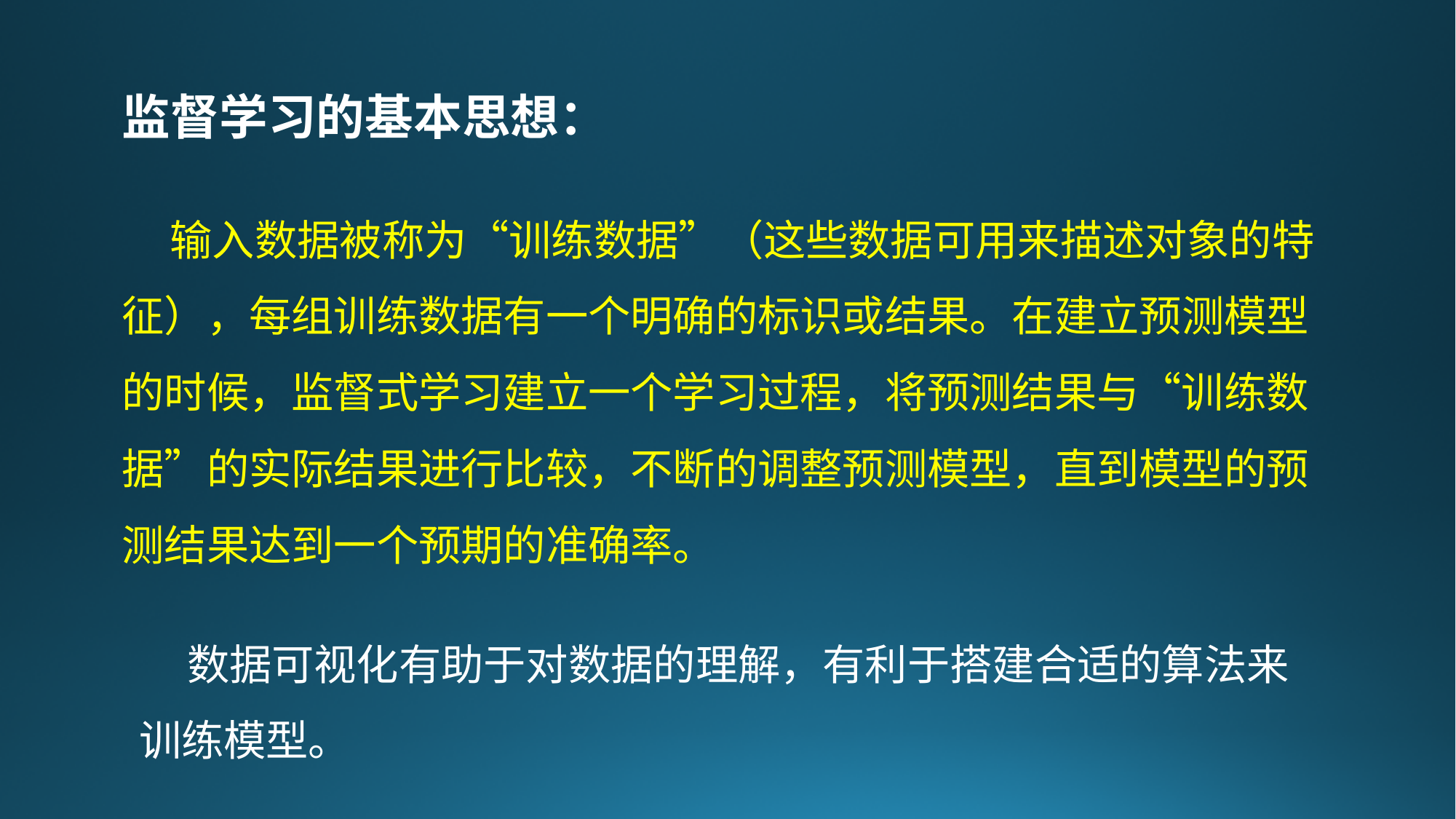

监督学习的基本思想：
    输入数据被称为“训练数据”（这些数据可用来描述对象的特征），每组训练数据有一个明确的标识或结果。在建立预测模型的时候，监督式学习建立一个学习过程，将预测结果与“训练数据”的实际结果进行比较，不断的调整预测模型，直到模型的预测结果达到一个预期的准确率。
    数据可视化有助于对数据的理解，有利于搭建合适的算法来训练模型。